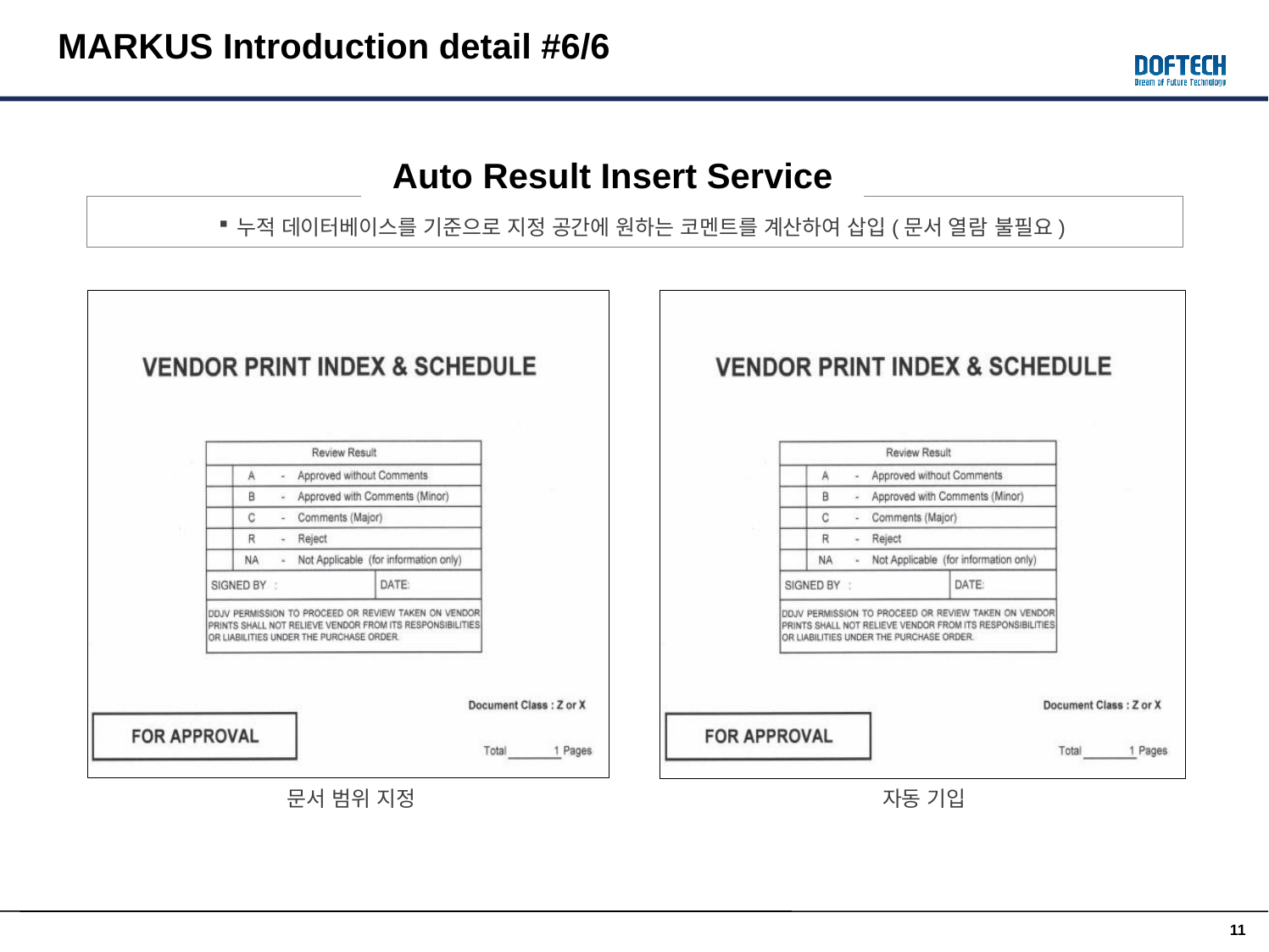

MARKUS Introduction detail #6/6
Auto Result Insert Service
누적 데이터베이스를 기준으로 지정 공간에 원하는 코멘트를 계산하여 삽입(문서 열람 불필요)

문서 범위 지정
자동 기입